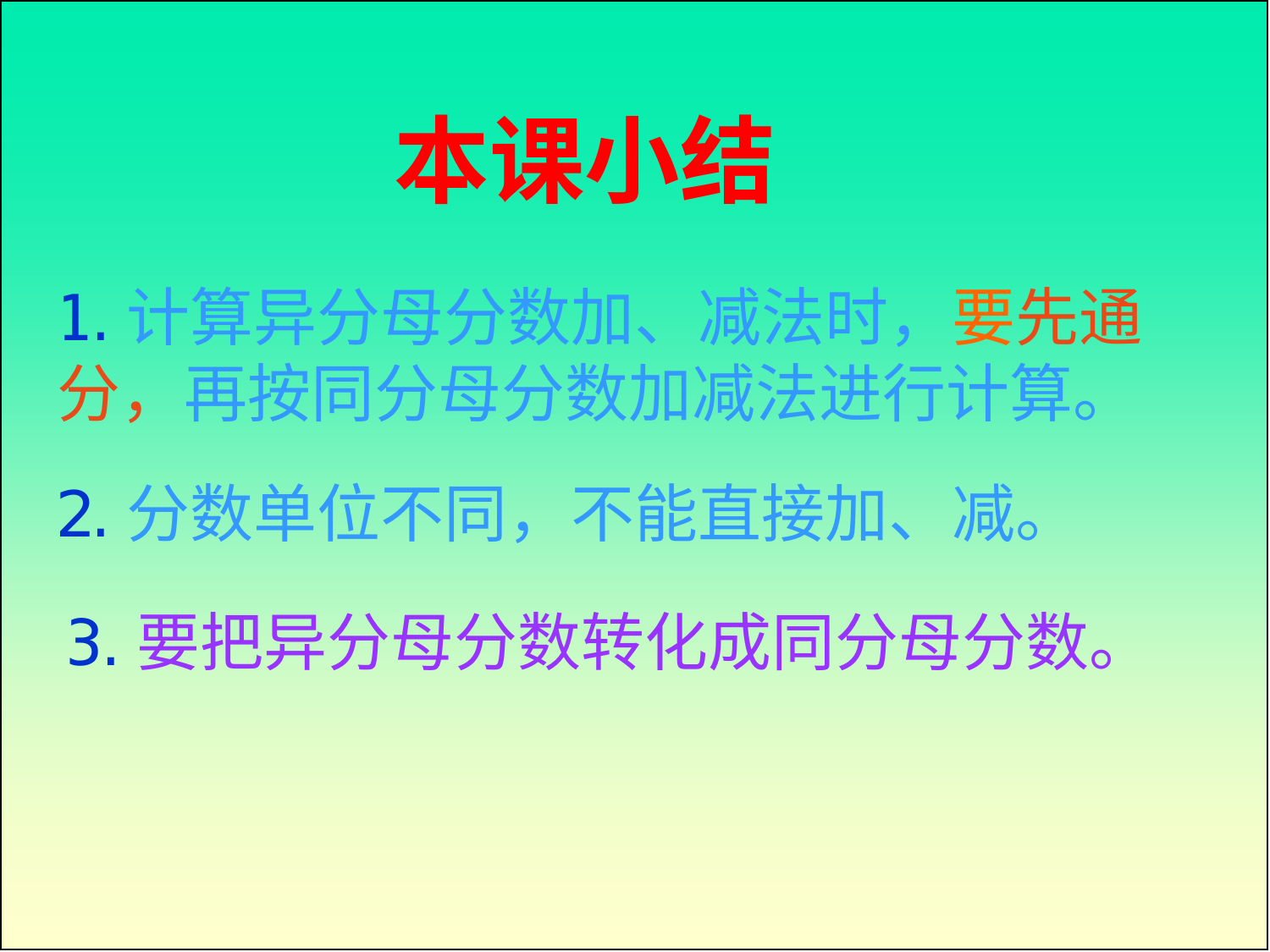

# 本课小结
1.计算异分母分数加、减法时，要先通分，再按同分母分数加减法进行计算。
2.分数单位不同，不能直接加、减。
3.要把异分母分数转化成同分母分数。